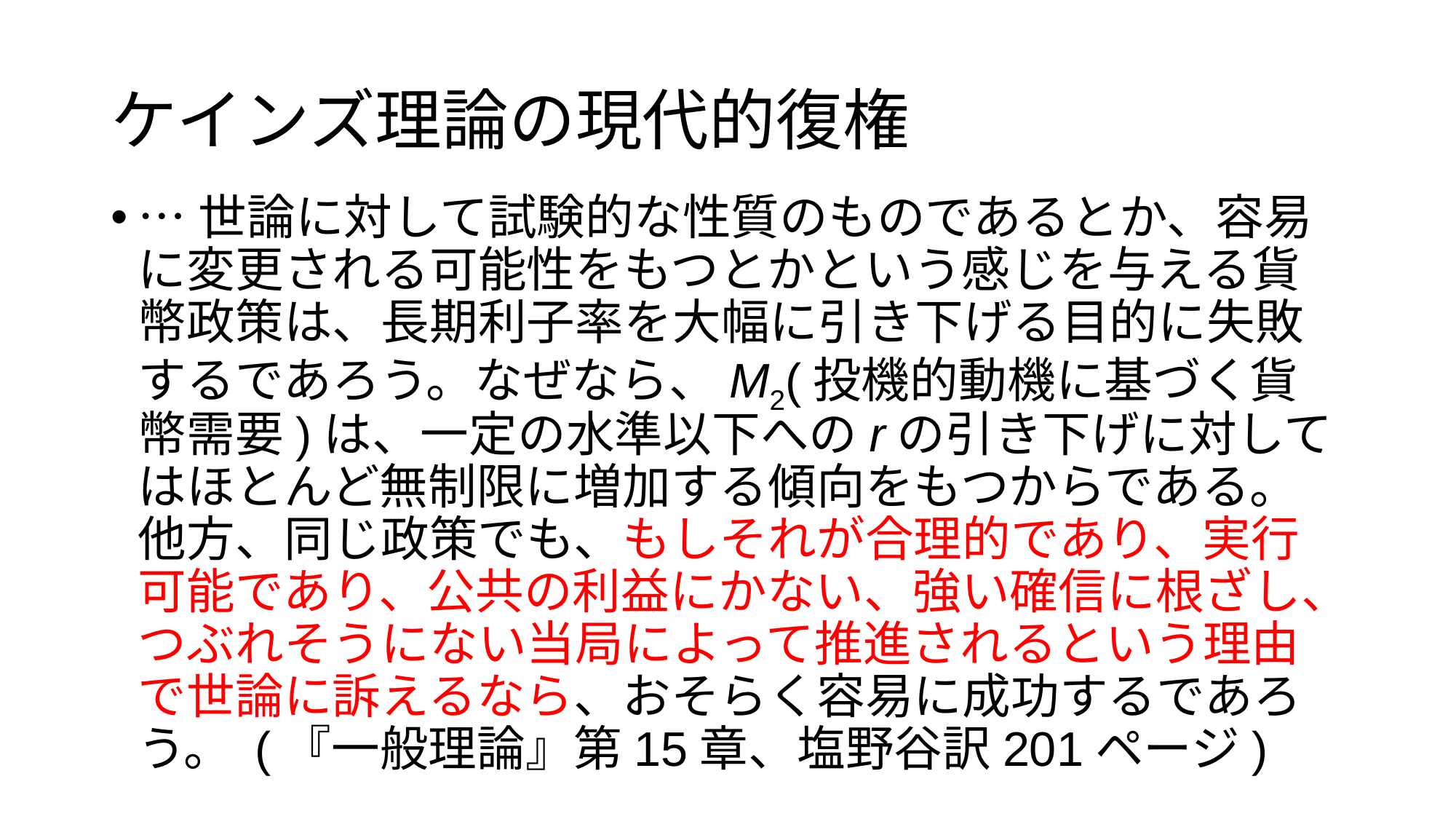

# ケインズ理論の現代的復権
…世論に対して試験的な性質のものであるとか、容易に変更される可能性をもつとかという感じを与える貨幣政策は、長期利子率を大幅に引き下げる目的に失敗するであろう。なぜなら、M2(投機的動機に基づく貨幣需要)は、一定の水準以下へのrの引き下げに対してはほとんど無制限に増加する傾向をもつからである。他方、同じ政策でも、もしそれが合理的であり、実行可能であり、公共の利益にかない、強い確信に根ざし、つぶれそうにない当局によって推進されるという理由で世論に訴えるなら、おそらく容易に成功するであろう。 (『一般理論』第15章、塩野谷訳201ページ)